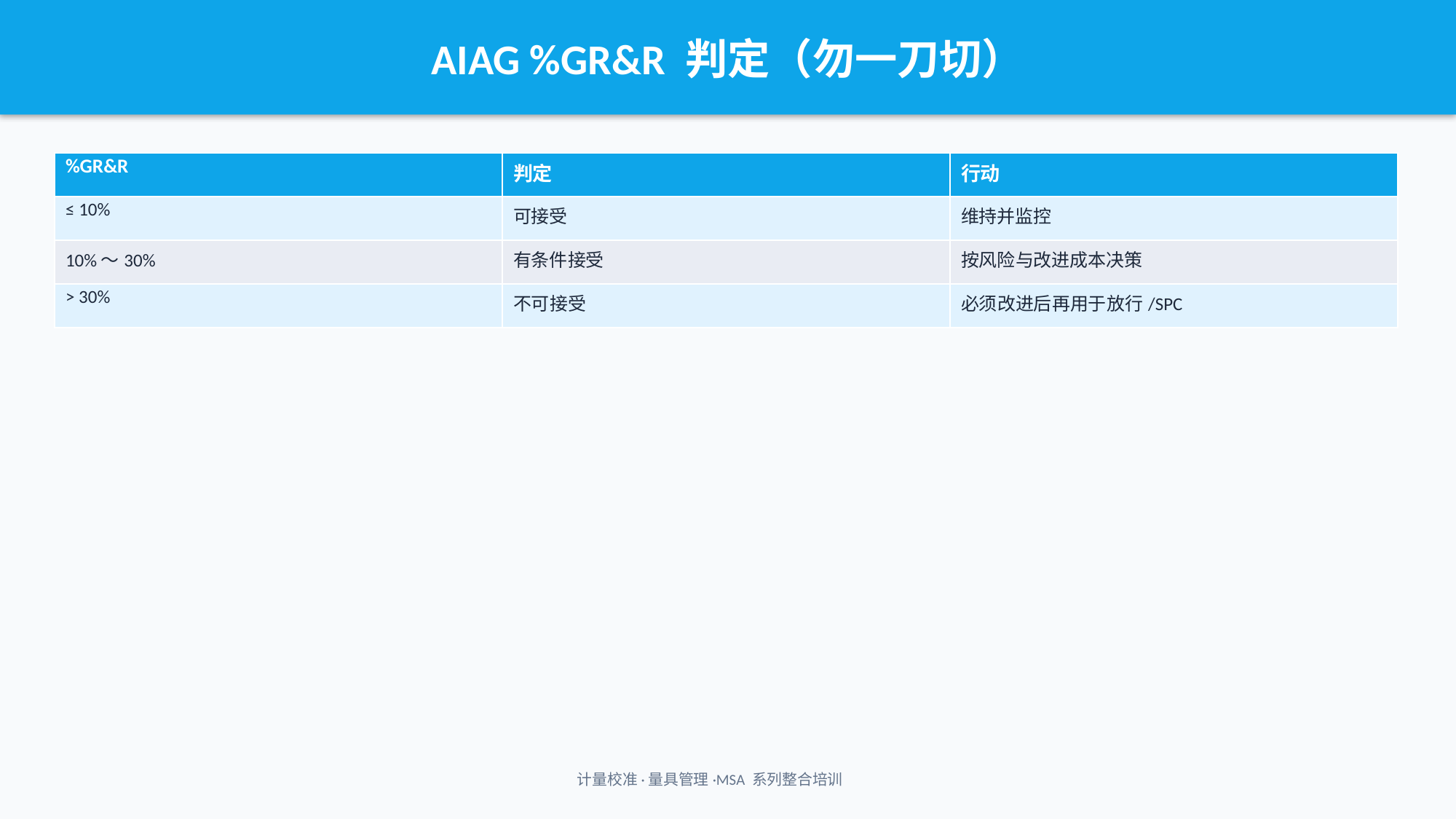

AIAG %GR&R 判定（勿一刀切）
| %GR&R | 判定 | 行动 |
| --- | --- | --- |
| ≤ 10% | 可接受 | 维持并监控 |
| 10%～30% | 有条件接受 | 按风险与改进成本决策 |
| > 30% | 不可接受 | 必须改进后再用于放行/SPC |
计量校准·量具管理·MSA 系列整合培训